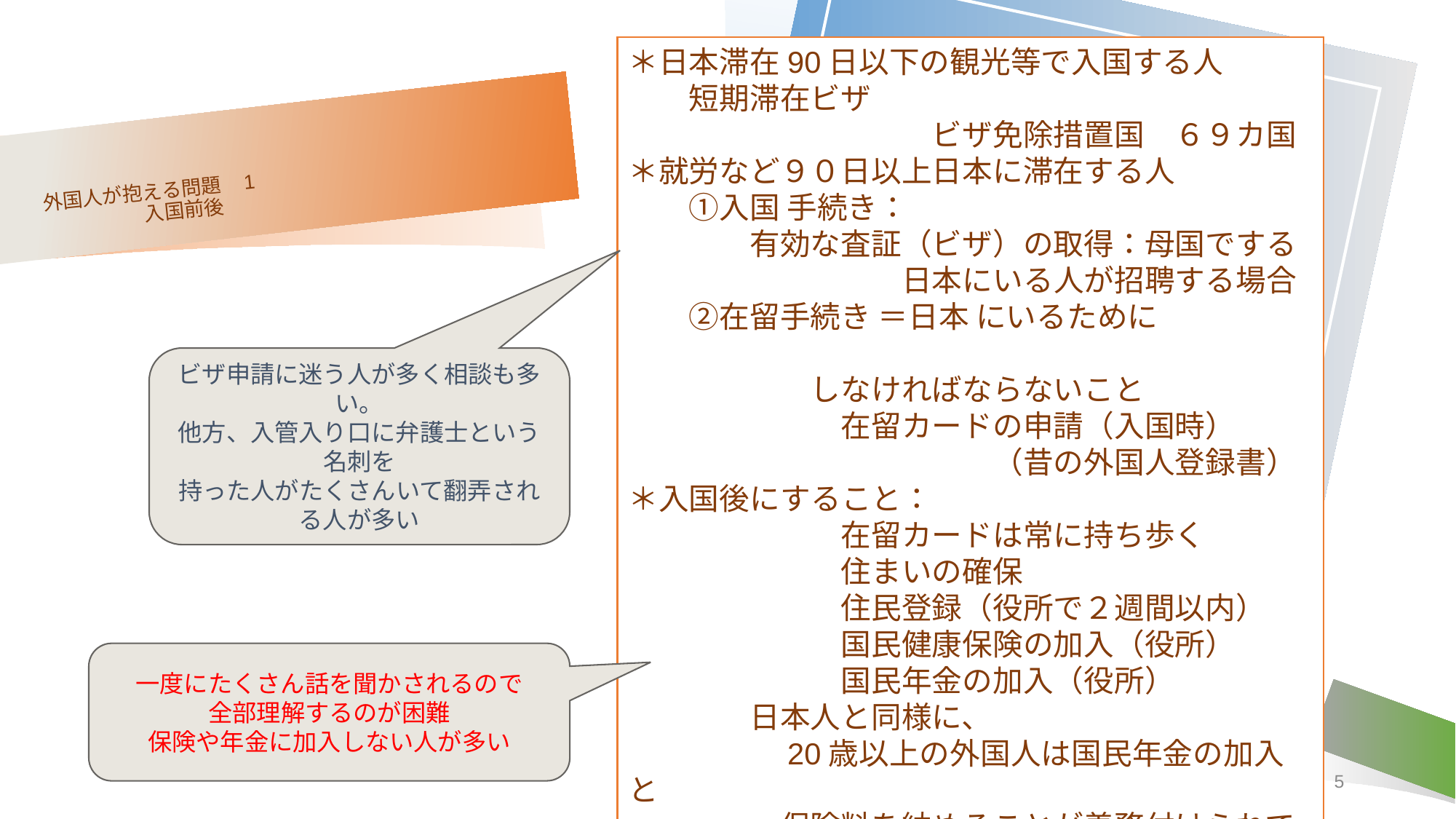

＊日本滞在90日以下の観光等で入国する人
　　短期滞在ビザ
　　　　　　　　　　ビザ免除措置国　６９カ国
＊就労など９０日以上日本に滞在する人
　　①入国 手続き：
　　　　有効な査証（ビザ）の取得：母国でする
　　　　　　　　　日本にいる人が招聘する場合
　　②在留手続き ＝日本 にいるために
　　　　　　しなければならないこと
　　　　　　　在留カードの申請（入国時）
　　　　　　　　　　　　（昔の外国人登録書）
＊入国後にすること：
　　　　　　　在留カードは常に持ち歩く
　　　　　　　住まいの確保
　　　　　　　住民登録（役所で２週間以内）
　　　　　　　国民健康保険の加入（役所）
　　　　　　　国民年金の加入（役所）
　　　　日本人と同様に、
　　　　　20歳以上の外国人は国民年金の加入と
　　　　　保険料を納めることが義務付けられて
　　　　　います

# 外国人が抱える問題　1 　　　　　入国前後
ビザ申請に迷う人が多く相談も多い。
他方、入管入り口に弁護士という名刺を
持った人がたくさんいて翻弄される人が多い
一度にたくさん話を聞かされるので
全部理解するのが困難
保険や年金に加入しない人が多い
5